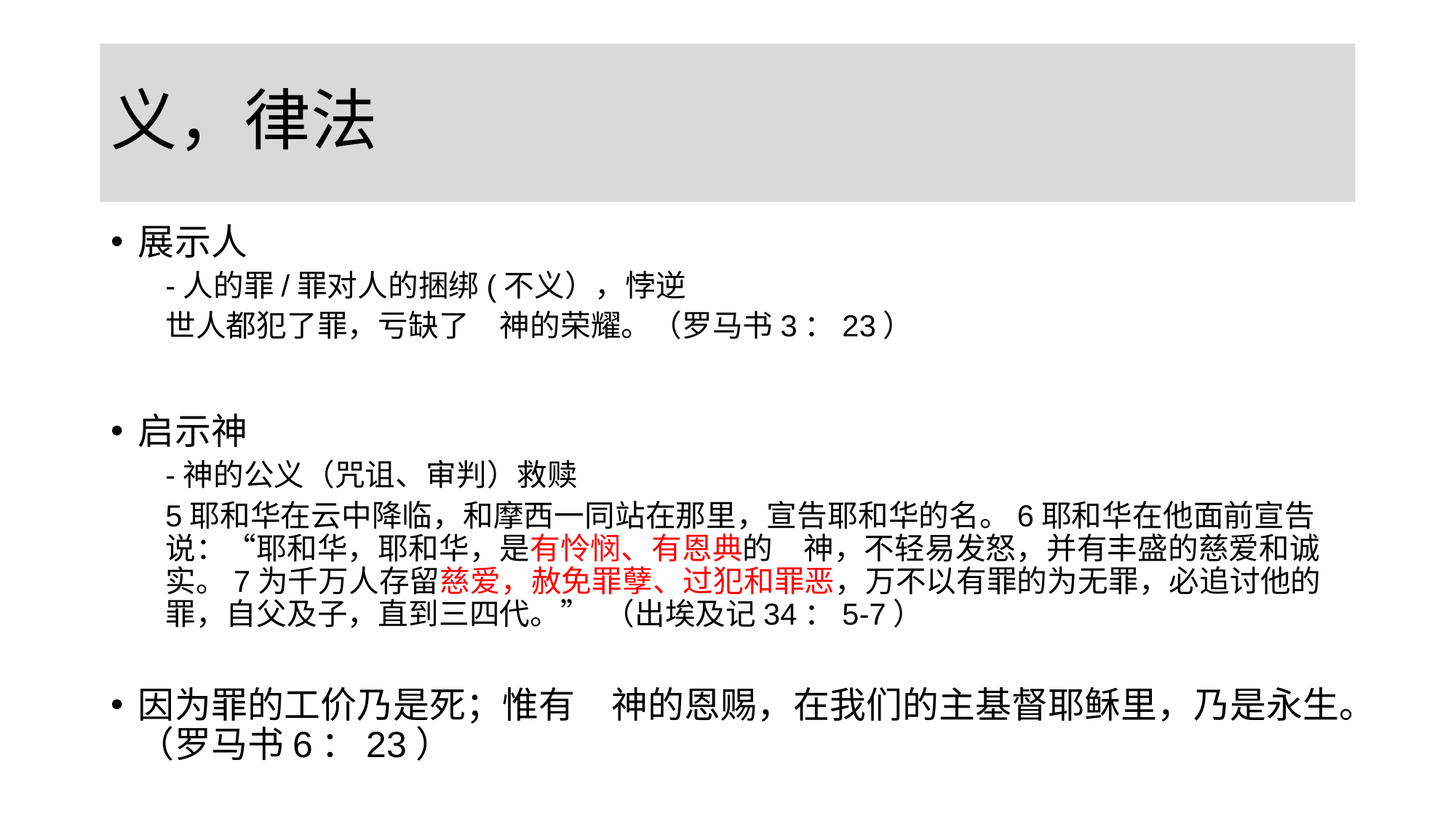

# 义，律法
展示人
-人的罪/罪对人的捆绑(不义），悖逆
世人都犯了罪，亏缺了　神的荣耀。（罗马书3：23）

启示神
-神的公义（咒诅、审判）救赎
5耶和华在云中降临，和摩西一同站在那里，宣告耶和华的名。6耶和华在他面前宣告说：“耶和华，耶和华，是有怜悯、有恩典的　神，不轻易发怒，并有丰盛的慈爱和诚实。7为千万人存留慈爱，赦免罪孽、过犯和罪恶，万不以有罪的为无罪，必追讨他的罪，自父及子，直到三四代。”  （出埃及记34：5-7）

因为罪的工价乃是死；惟有　神的恩赐，在我们的主基督耶稣里，乃是永生。（罗马书6：23）